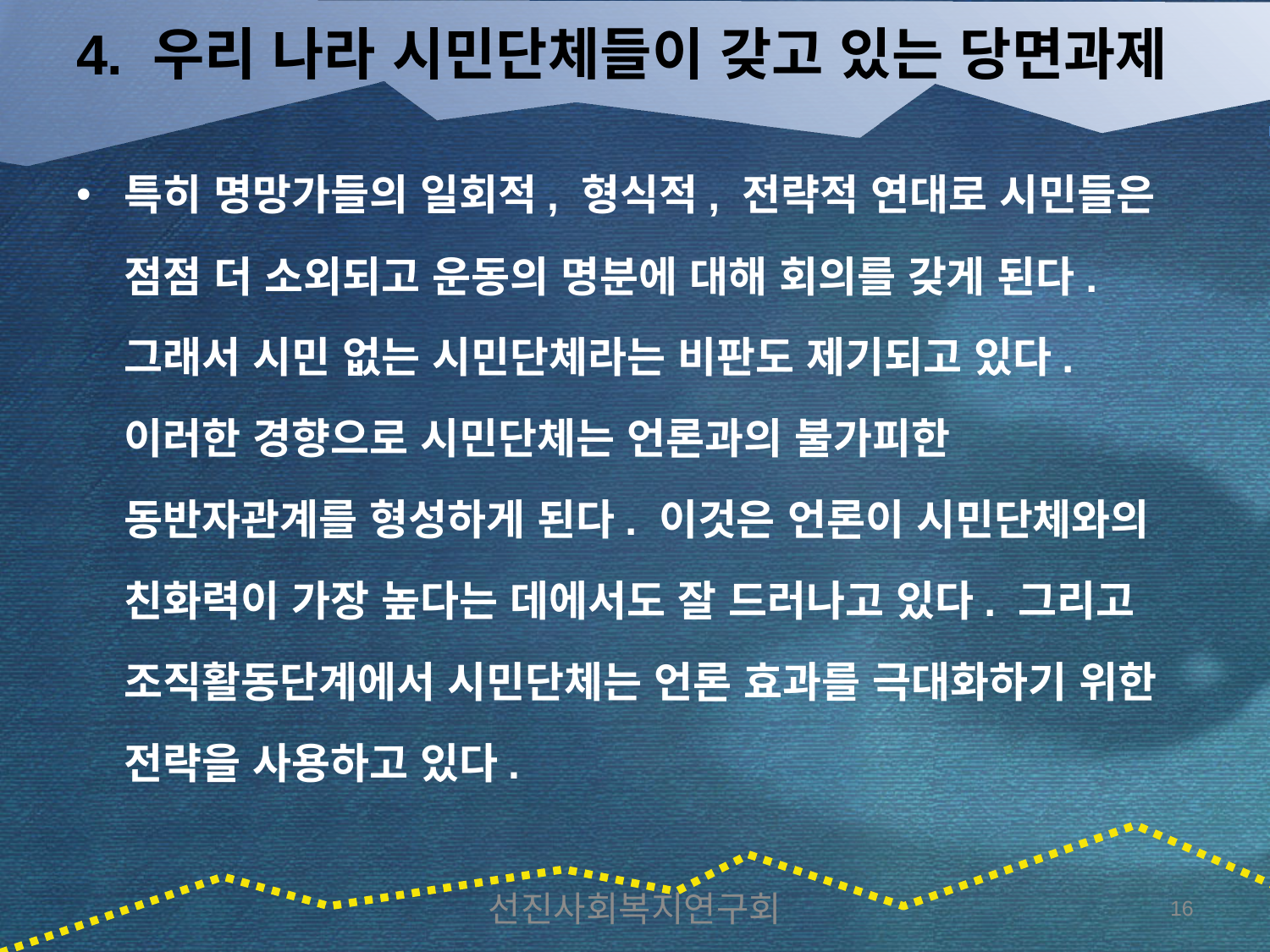

# 4. 우리 나라 시민단체들이 갖고 있는 당면과제
특히 명망가들의 일회적, 형식적, 전략적 연대로 시민들은 점점 더 소외되고 운동의 명분에 대해 회의를 갖게 된다. 그래서 시민 없는 시민단체라는 비판도 제기되고 있다. 이러한 경향으로 시민단체는 언론과의 불가피한 동반자관계를 형성하게 된다. 이것은 언론이 시민단체와의 친화력이 가장 높다는 데에서도 잘 드러나고 있다. 그리고 조직활동단계에서 시민단체는 언론 효과를 극대화하기 위한 전략을 사용하고 있다.
선진사회복지연구회
16